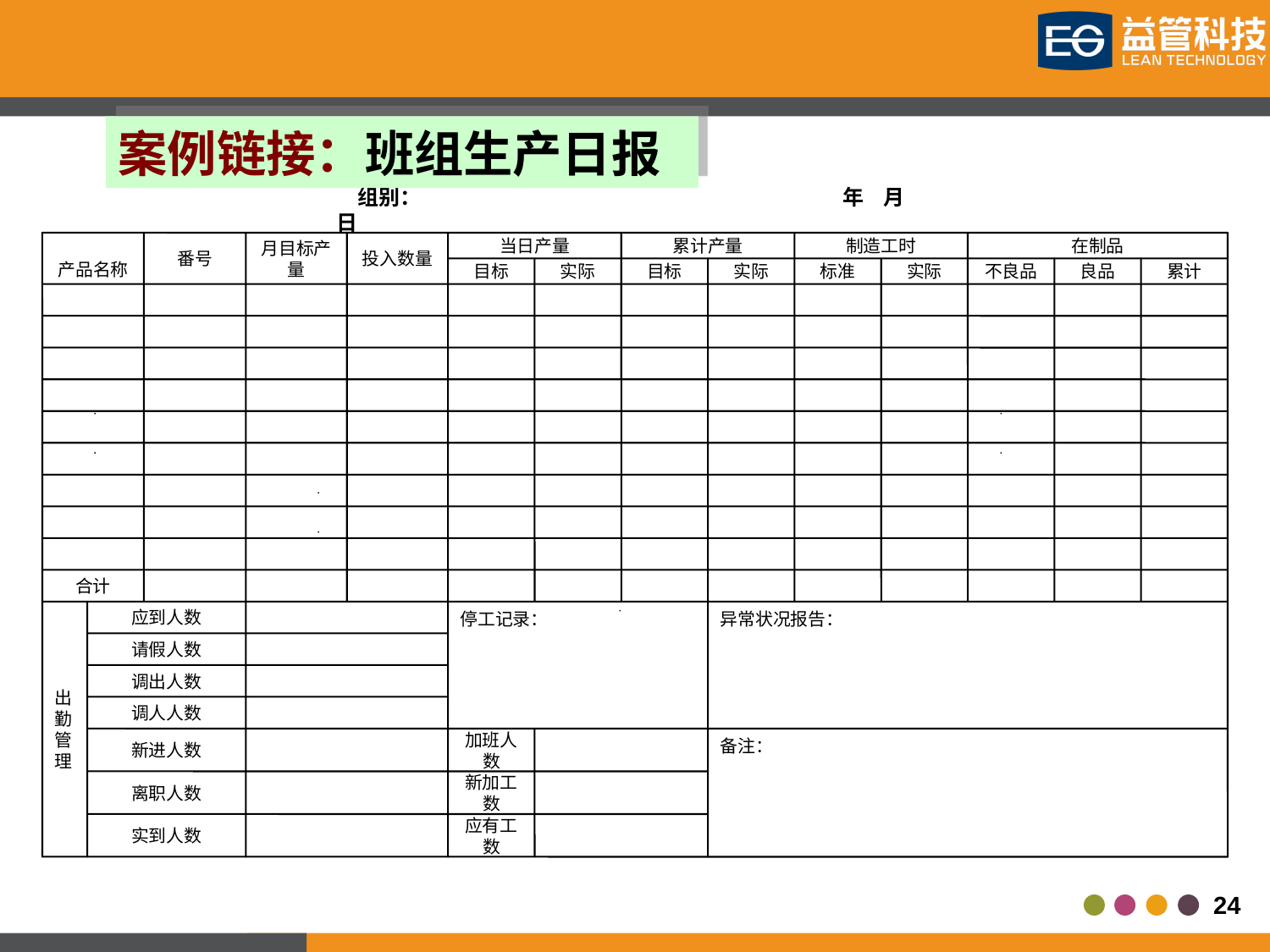

案例链接：班组生产日报
组别：                                                                                       年    月    日

产品名称

番号

月目标产量

投入数量

当日产量

累计产量

制造工时

在制品

目标

实际

目标
实际

标准
实际

不良品
良品

累计

合计

出
勤
管
理

应到人数

停工记录：
异常状况报告：
请假人数

调出人数

调人人数

新进人数

加班人数

备注：
离职人数

新加工数

实到人数

应有工数